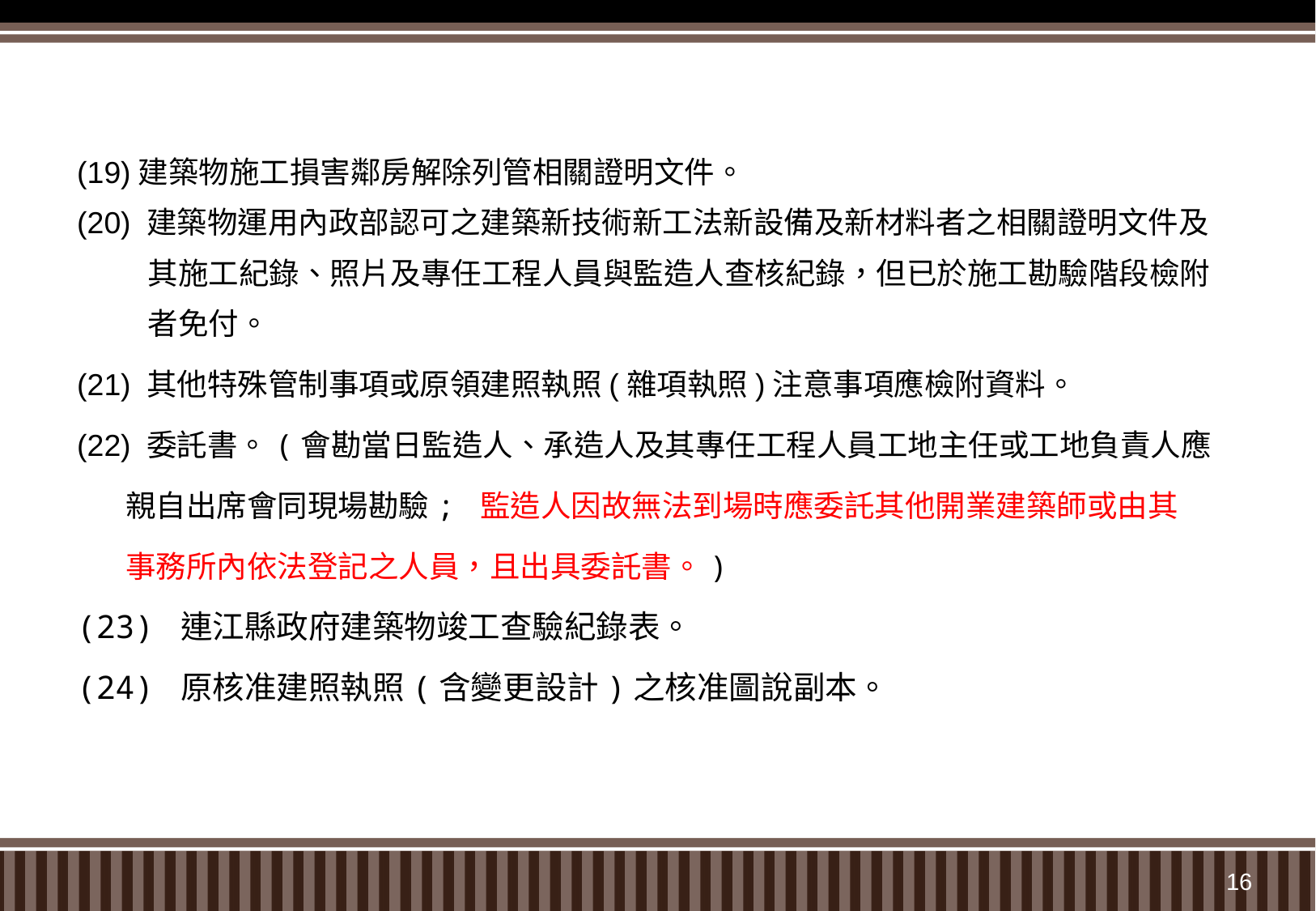

(19)建築物施工損害鄰房解除列管相關證明文件。
(20) 建築物運用內政部認可之建築新技術新工法新設備及新材料者之相關證明文件及其施工紀錄、照片及專任工程人員與監造人查核紀錄，但已於施工勘驗階段檢附者免付。
(21) 其他特殊管制事項或原領建照執照(雜項執照)注意事項應檢附資料。
(22) 委託書。(會勘當日監造人、承造人及其專任工程人員工地主任或工地負責人應
      親自出席會同現場勘驗; 監造人因故無法到場時應委託其他開業建築師或由其
      事務所內依法登記之人員，且出具委託書。)
(23) 連江縣政府建築物竣工查驗紀錄表。
(24) 原核准建照執照(含變更設計)之核准圖說副本。

16